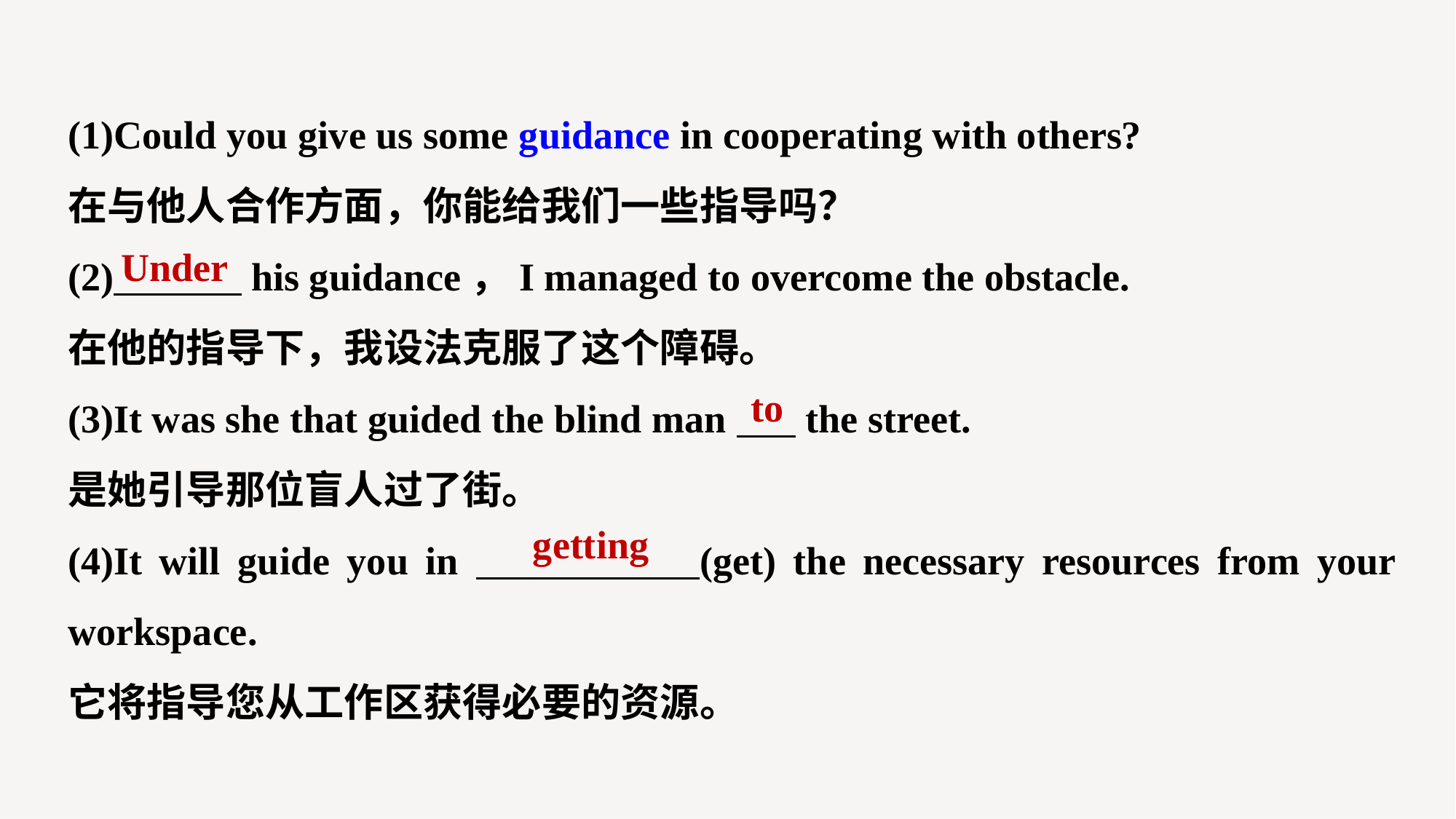

(1)Could you give us some guidance in cooperating with others?
在与他人合作方面，你能给我们一些指导吗？
(2)              his guidance，I managed to overcome the obstacle.
在他的指导下，我设法克服了这个障碍。
(3)It was she that guided the blind man        the street.
是她引导那位盲人过了街。
(4)It will guide you in              (get) the necessary resources from your workspace.
它将指导您从工作区获得必要的资源。
Under
to
getting